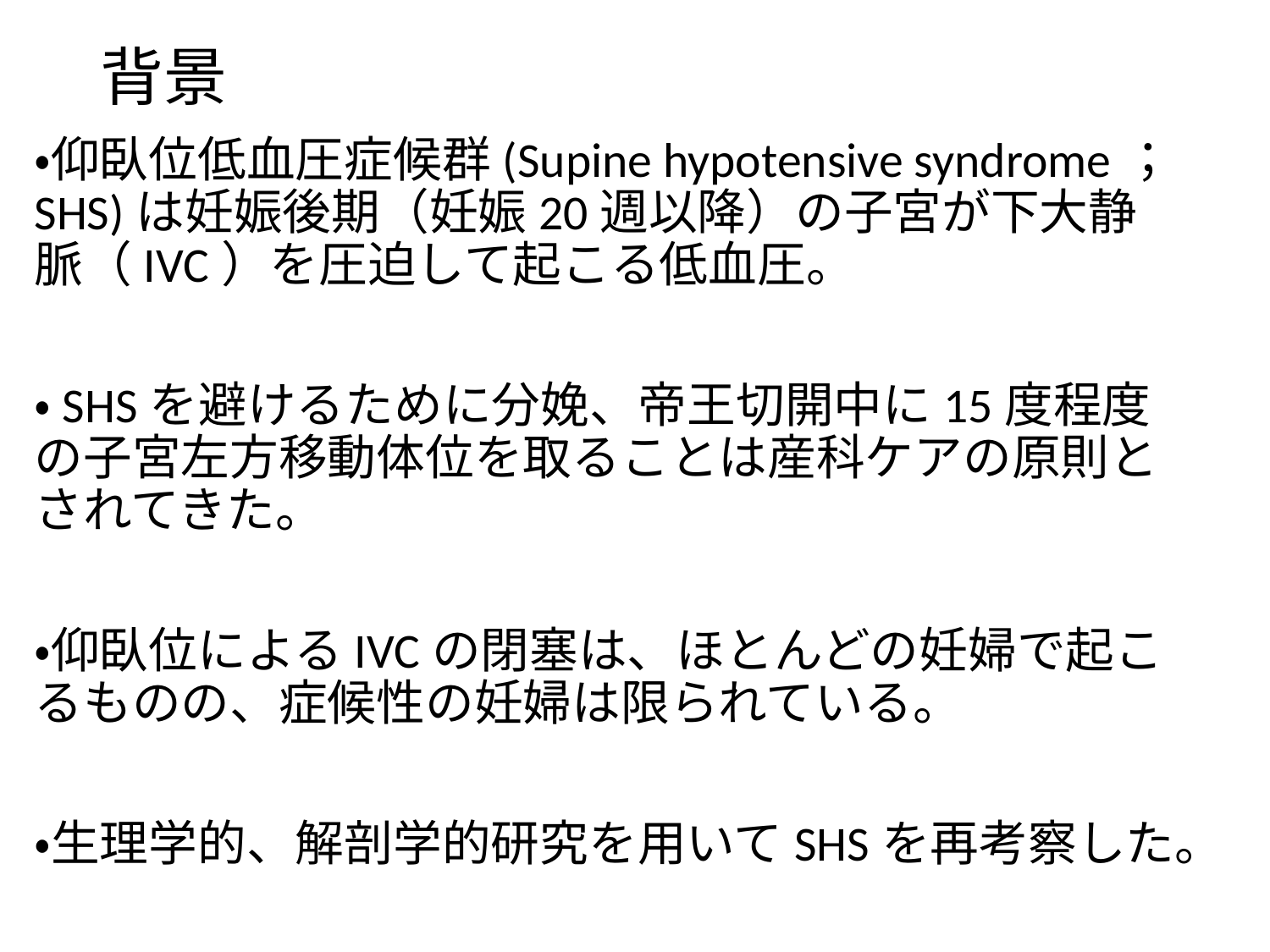

# 背景
・仰臥位低血圧症候群(Supine hypotensive syndrome；SHS)は妊娠後期（妊娠20週以降）の子宮が下大静脈（IVC）を圧迫して起こる低血圧。

・SHSを避けるために分娩、帝王切開中に15度程度の子宮左方移動体位を取ることは産科ケアの原則とされてきた。

・仰臥位によるIVCの閉塞は、ほとんどの妊婦で起こるものの、症候性の妊婦は限られている。

・生理学的、解剖学的研究を用いてSHSを再考察した。